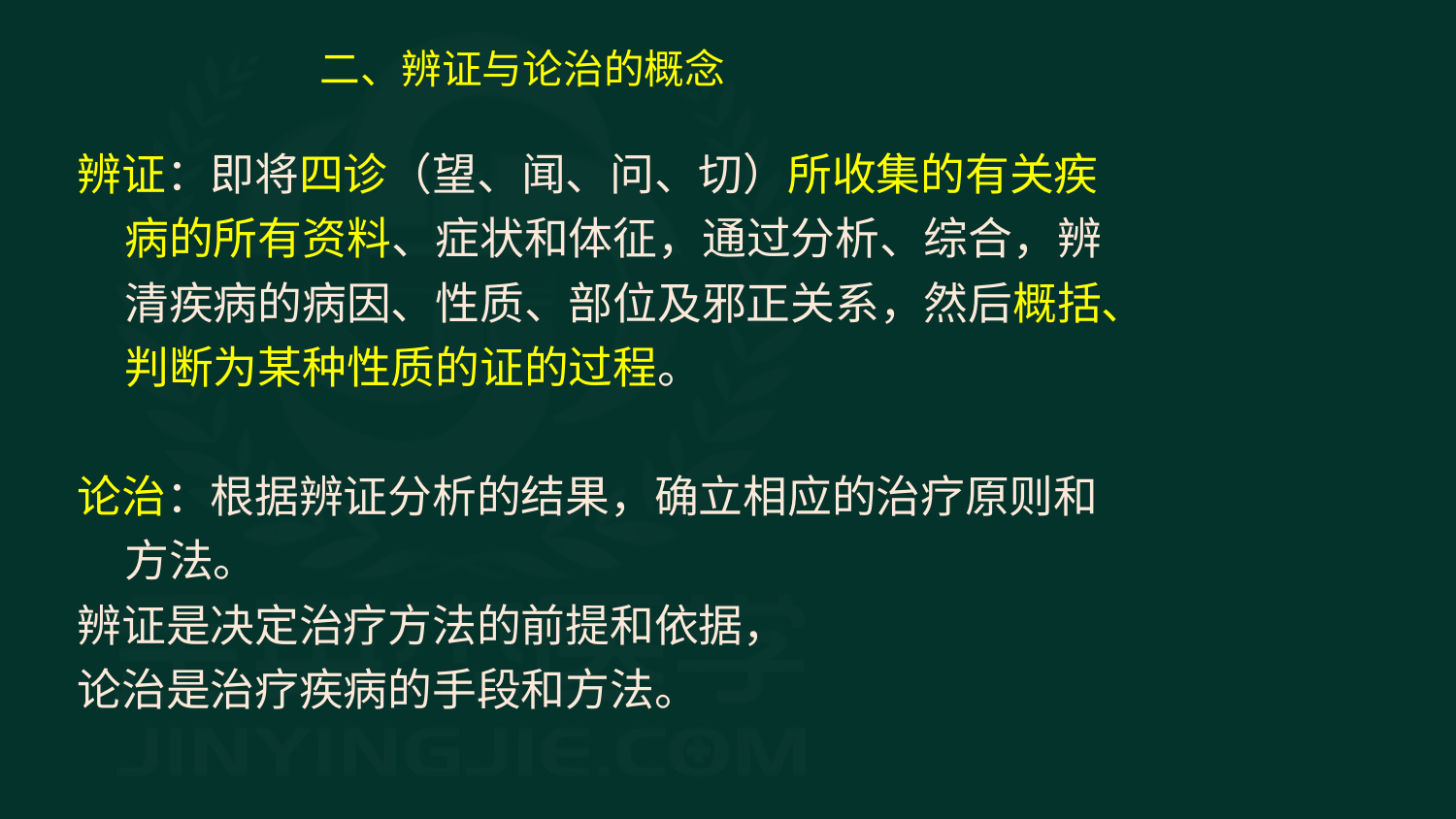

二、辨证与论治的概念
辨证：即将四诊（望、闻、问、切）所收集的有关疾病的所有资料、症状和体征，通过分析、综合，辨清疾病的病因、性质、部位及邪正关系，然后概括、判断为某种性质的证的过程。

论治：根据辨证分析的结果，确立相应的治疗原则和方法。
辨证是决定治疗方法的前提和依据，
论治是治疗疾病的手段和方法。